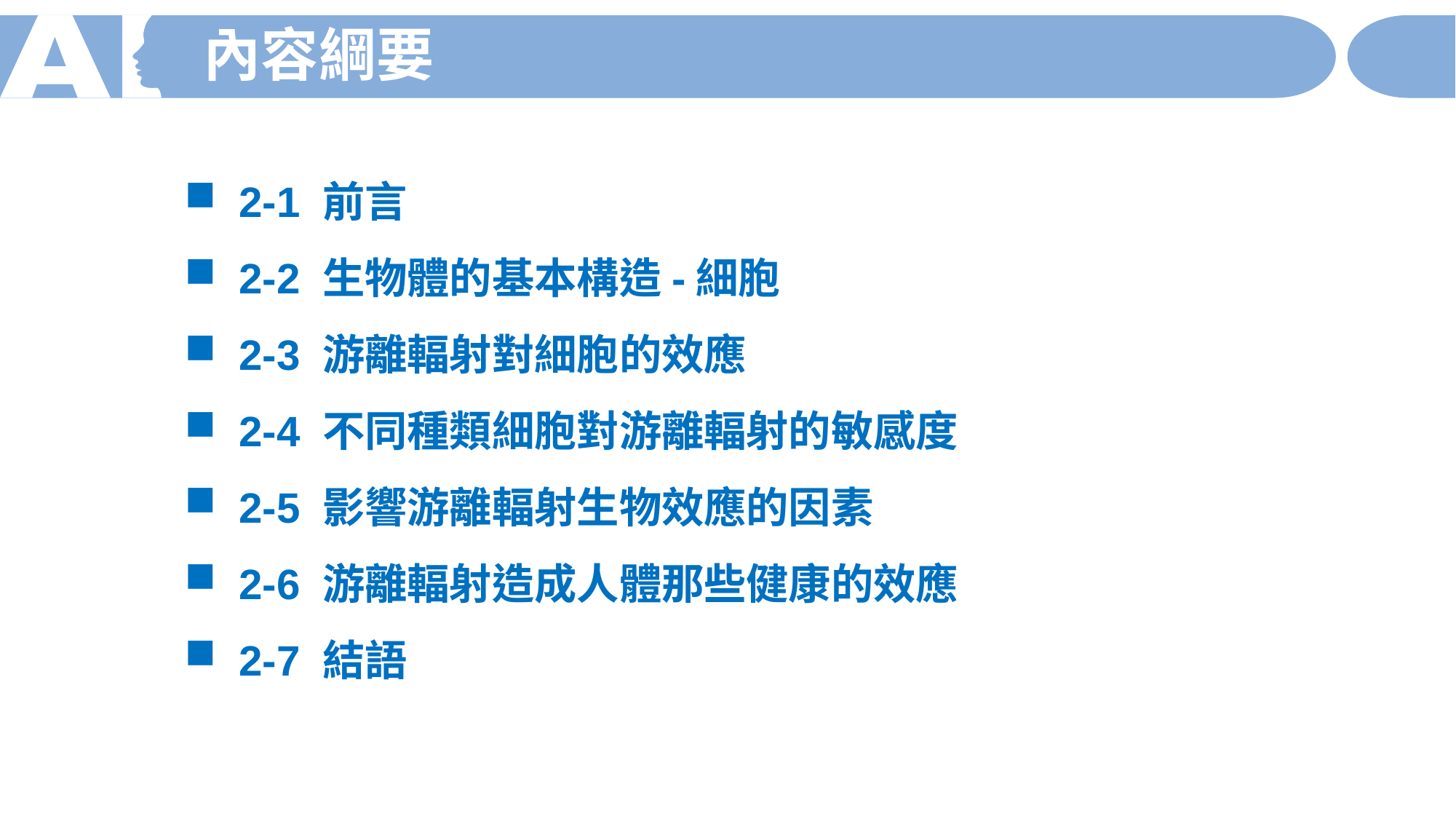

內容綱要
2-1 前言
2-2 生物體的基本構造-細胞
2-3 游離輻射對細胞的效應
2-4 不同種類細胞對游離輻射的敏感度
2-5 影響游離輻射生物效應的因素
2-6 游離輻射造成人體那些健康的效應
2-7 結語